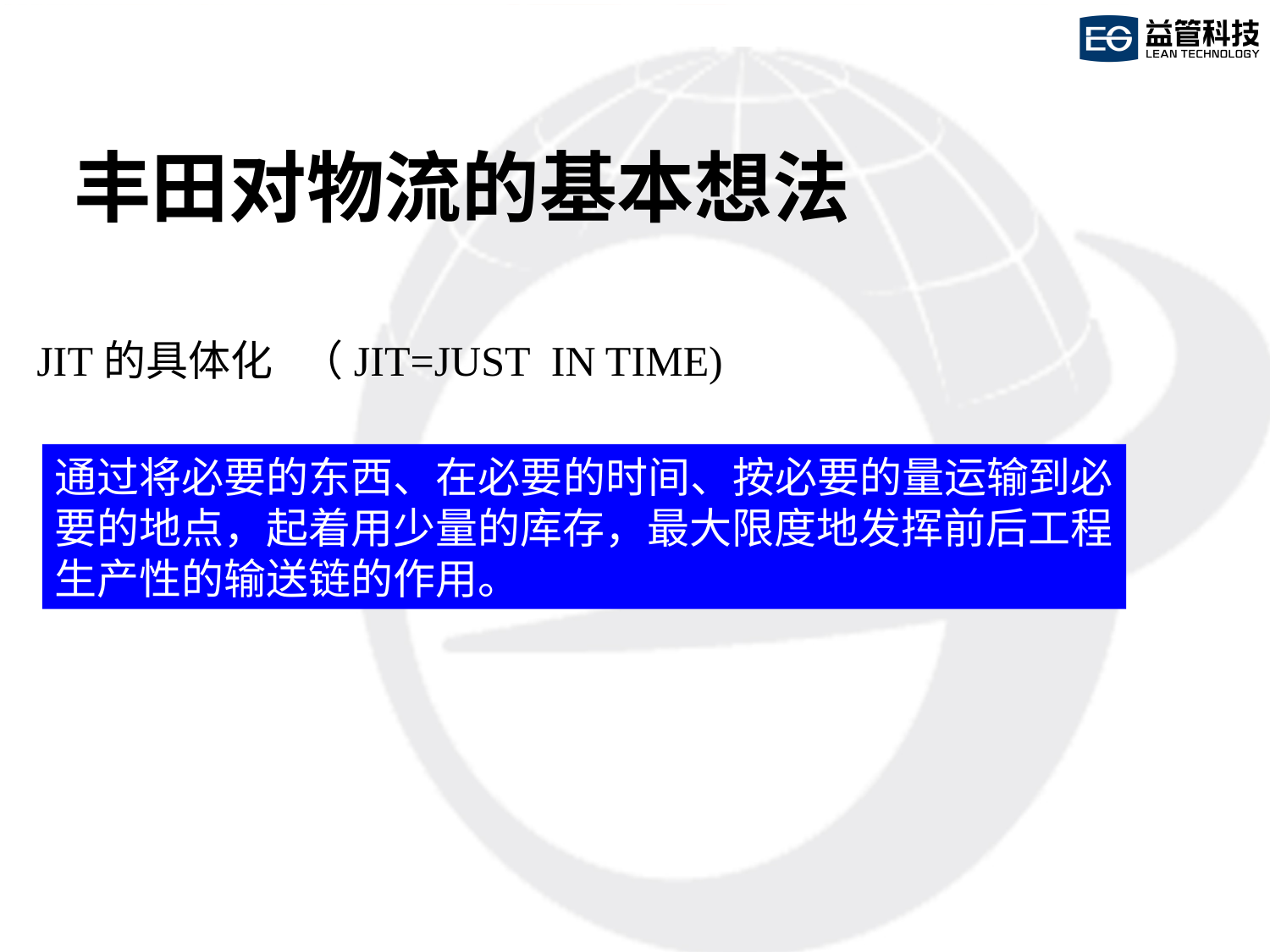

丰田对物流的基本想法
JIT的具体化   （JIT=JUST  IN TIME)
通过将必要的东西、在必要的时间、按必要的量运输到必要的地点，起着用少量的库存，最大限度地发挥前后工程生产性的输送链的作用。